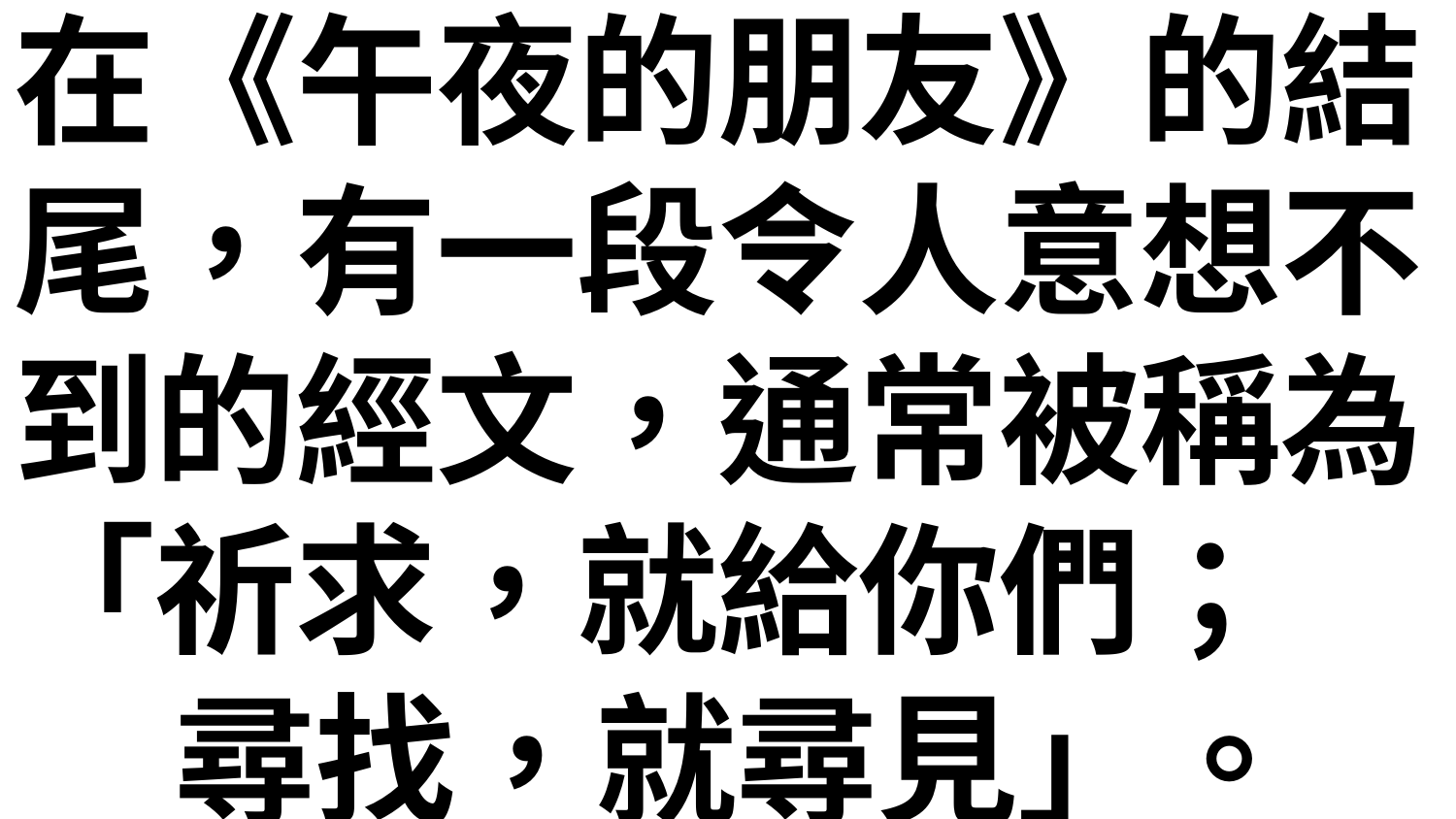

在《午夜的朋友》的結尾，有一段令人意想不到的經文，通常被稱為「祈求，就給你們；
    尋找，就尋見」。